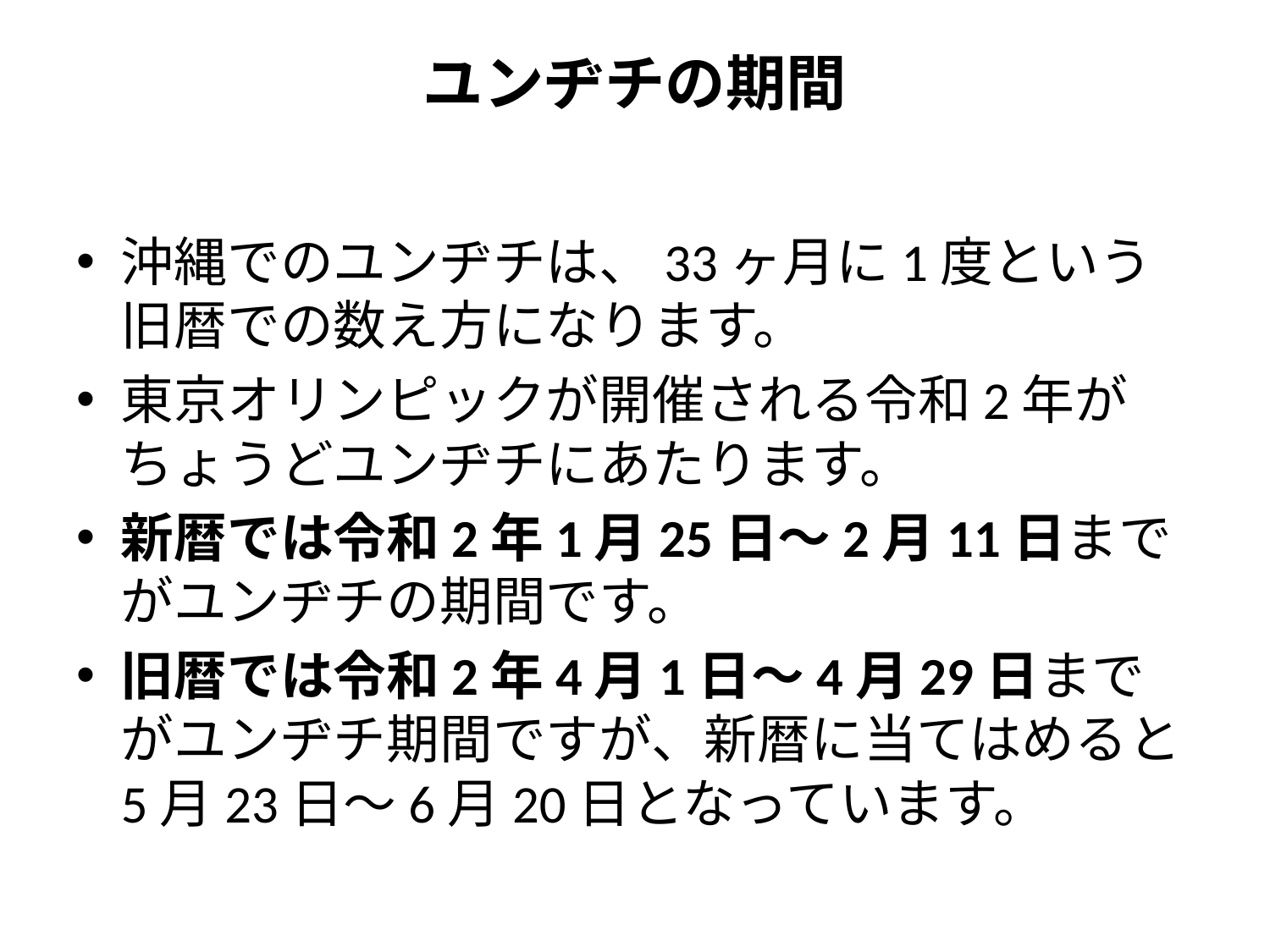

# ユンヂチの期間
沖縄でのユンヂチは、33ヶ月に1度という旧暦での数え方になります。
東京オリンピックが開催される令和2年がちょうどユンヂチにあたります。
新暦では令和2年1月25日～2月11日までがユンヂチの期間です。
旧暦では令和2年4月1日～4月29日までがユンヂチ期間ですが、新暦に当てはめると5月23日～6月20日となっています。